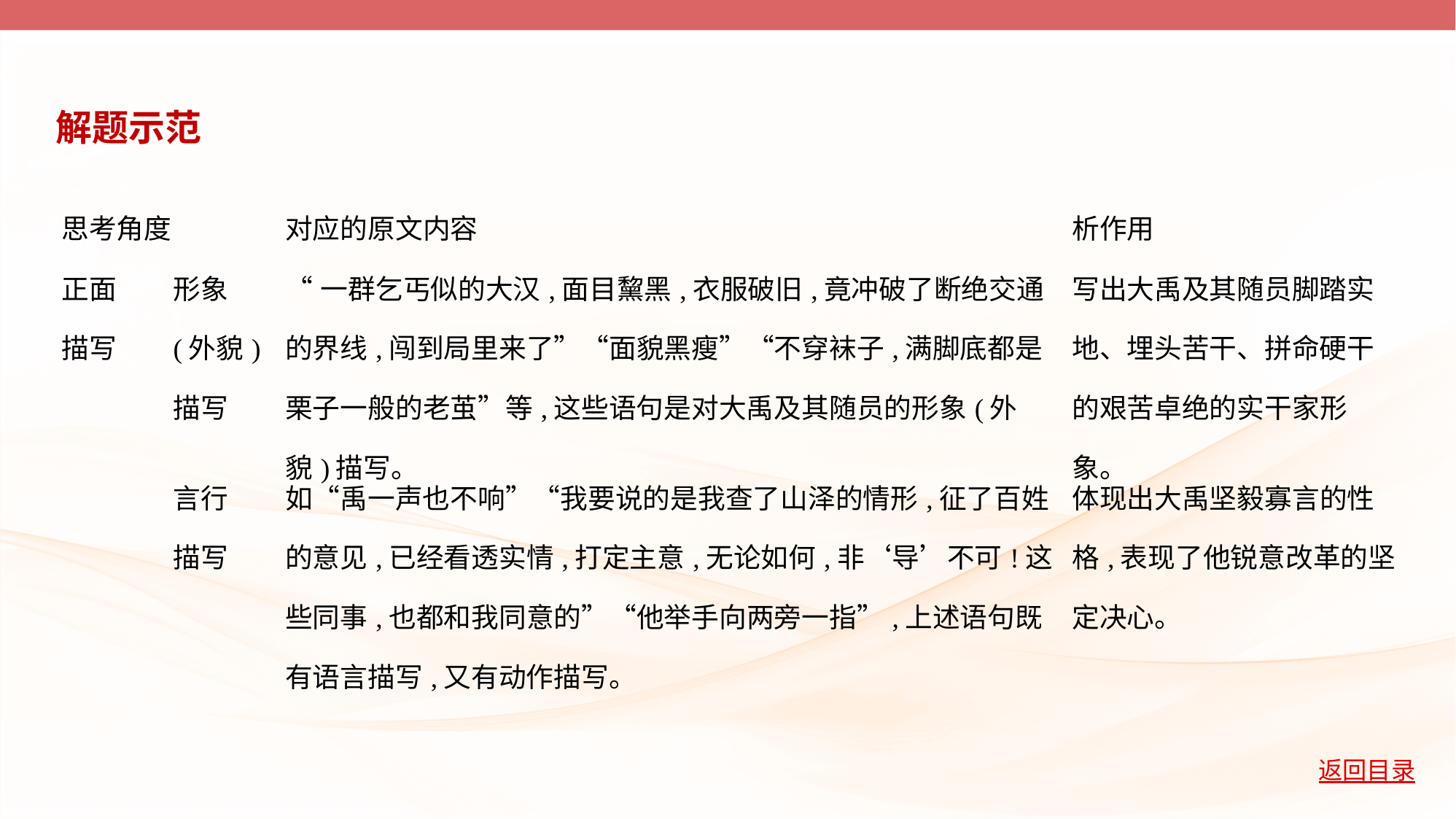

解题示范
| 思考角度 |  | 对应的原文内容 | 析作用 |
| --- | --- | --- | --- |
| 正面 描写 | 形象 (外貌) 描写 | “一群乞丐似的大汉,面目黧黑,衣服破旧,竟冲破了断绝交通的界线,闯到局里来了”“面貌黑瘦”“不穿袜子,满脚底都是栗子一般的老茧”等,这些语句是对大禹及其随员的形象(外貌)描写。 | 写出大禹及其随员脚踏实 地、埋头苦干、拼命硬干 的艰苦卓绝的实干家形 象。 |
|  | 言行 描写 | 如“禹一声也不响”“我要说的是我查了山泽的情形,征了百姓的意见,已经看透实情,打定主意,无论如何,非‘导’不可!这些同事,也都和我同意的”“他举手向两旁一指”,上述语句既有语言描写,又有动作描写。 | 体现出大禹坚毅寡言的性 格,表现了他锐意改革的坚 定决心。 |